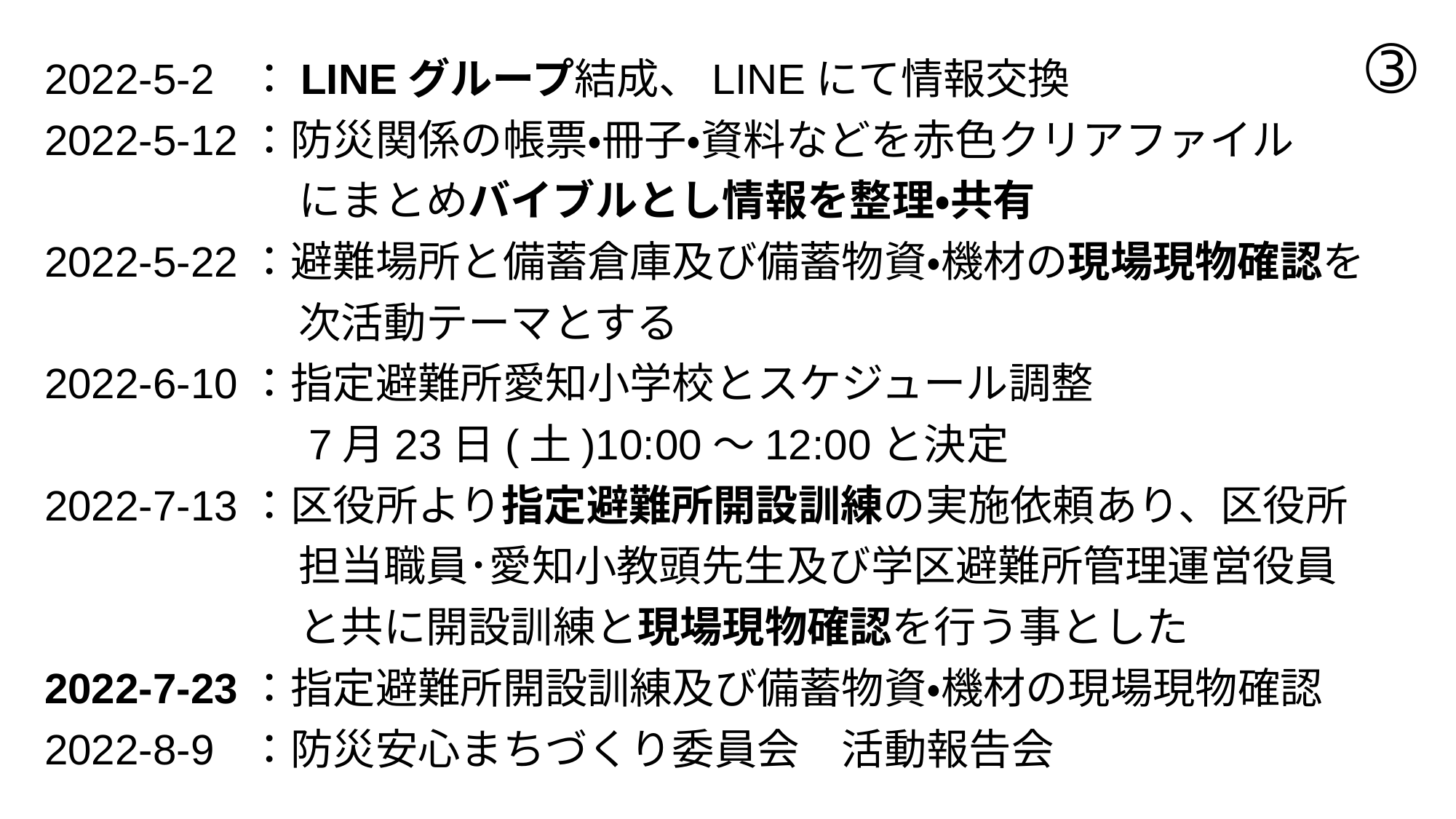

➂
2022-5-2  ：LINEグループ結成、LINEにて情報交換
2022-5-12：防災関係の帳票・冊子・資料などを赤色クリアファイル
　　　　　　にまとめバイブルとし情報を整理・共有
2022-5-22：避難場所と備蓄倉庫及び備蓄物資・機材の現場現物確認を
　　　　　　次活動テーマとする
2022-6-10：指定避難所愛知小学校とスケジュール調整
　　　　　　7月23日(土)10:00～12:00と決定
2022-7-13：区役所より指定避難所開設訓練の実施依頼あり、区役所
　　　　　　担当職員･愛知小教頭先生及び学区避難所管理運営役員
　　　　　　と共に開設訓練と現場現物確認を行う事とした
2022-7-23：指定避難所開設訓練及び備蓄物資・機材の現場現物確認
2022-8-9  ：防災安心まちづくり委員会　活動報告会